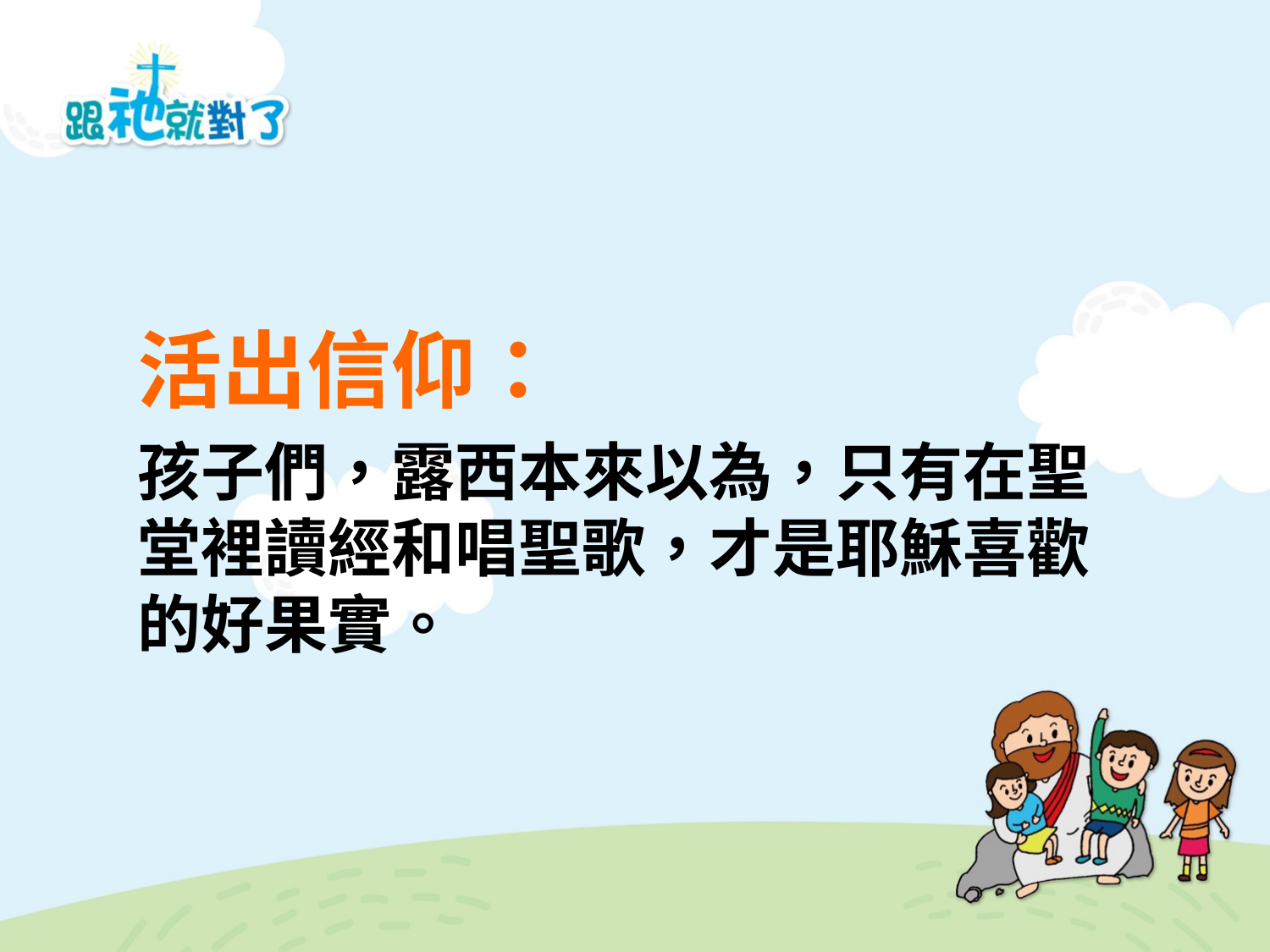

活出信仰：
孩子們，露西本來以為，只有在聖堂裡讀經和唱聖歌，才是耶穌喜歡的好果實。